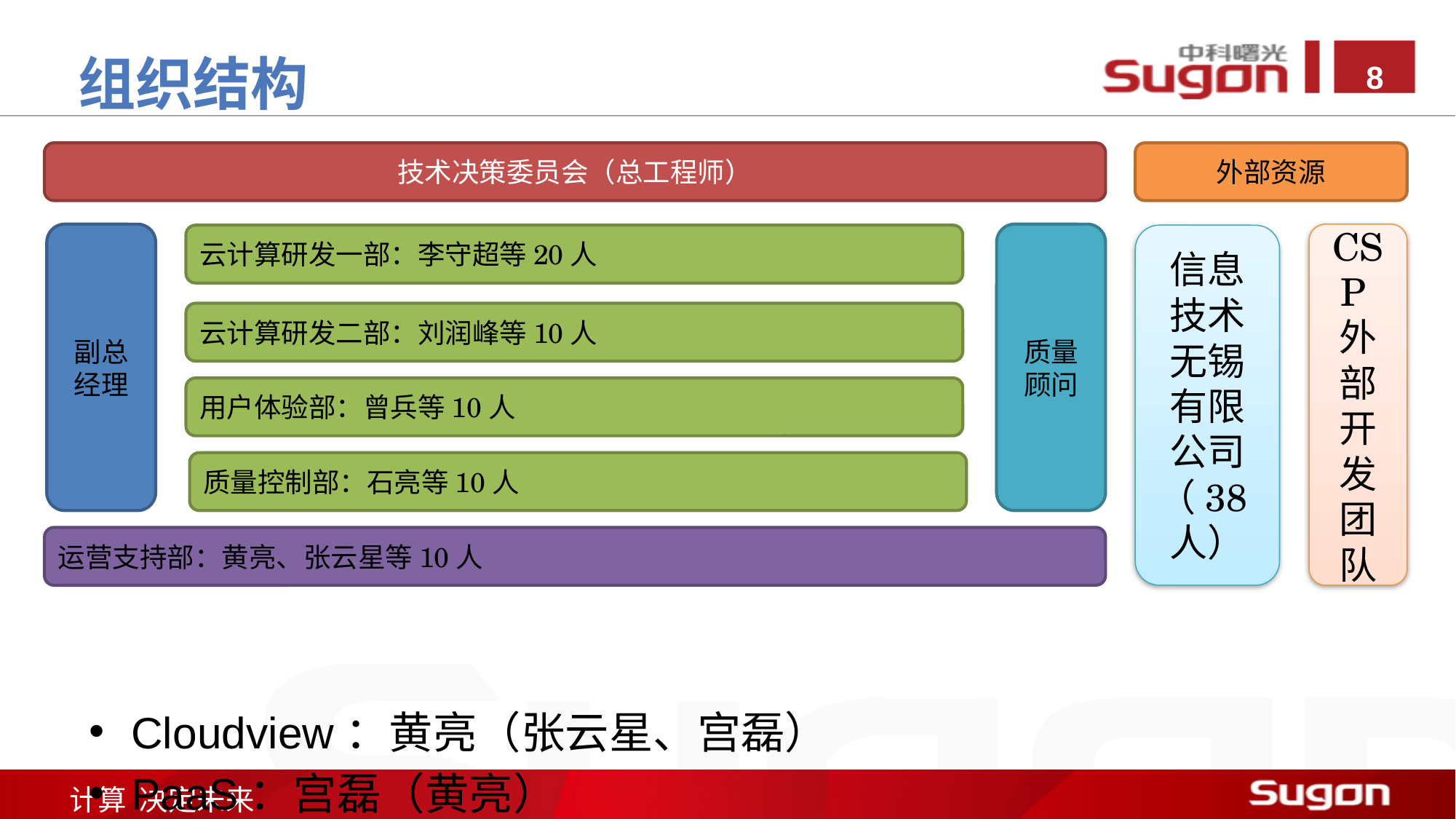

组织结构
技术决策委员会（总工程师）
外部资源
副总经理
质量顾问
CSP外部开发团队
云计算研发一部：李守超等20人
信息技术无锡有限公司（38人）
云计算研发二部：刘润峰等10人
用户体验部：曾兵等10人
质量控制部：石亮等10人
运营支持部：黄亮、张云星等10人

Cloudview：黄亮（张云星、宫磊）
PaaS：宫磊（黄亮）
云桌面/vmware：张云星（王慧谦）